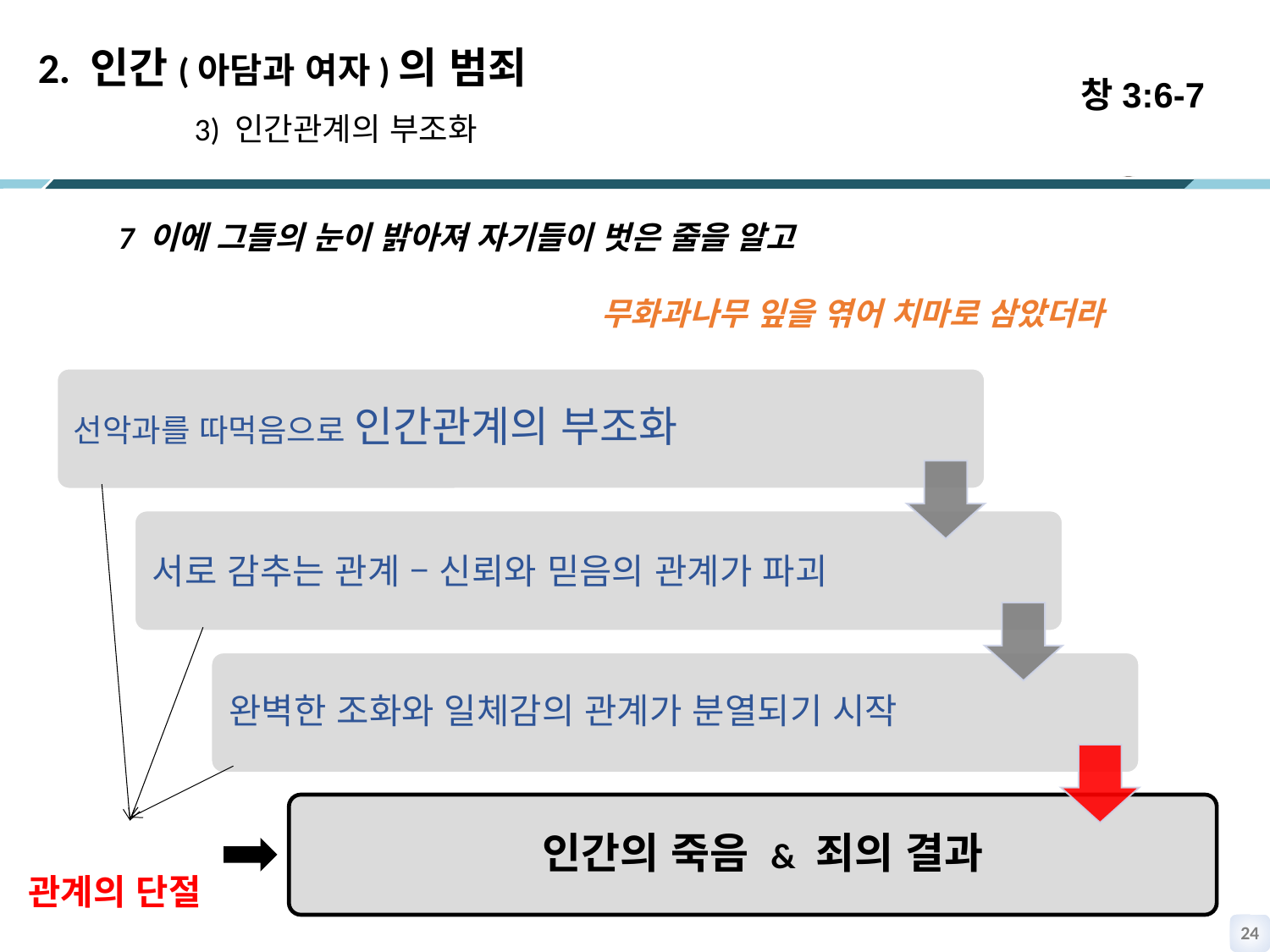

창3:6-7
2. 인간(아담과 여자)의 범죄
3) 인간관계의 부조화

        7 이에 그들의 눈이 밝아져 자기들이 벗은 줄을 알고

                                                            무화과나무 잎을 엮어 치마로 삼았더라
선악과를 따먹음으로 인간관계의 부조화

서로 감추는 관계 – 신뢰와 믿음의 관계가 파괴

완벽한 조화와 일체감의 관계가 분열되기 시작
 인간의 죽음 & 죄의 결과

관계의 단절

24